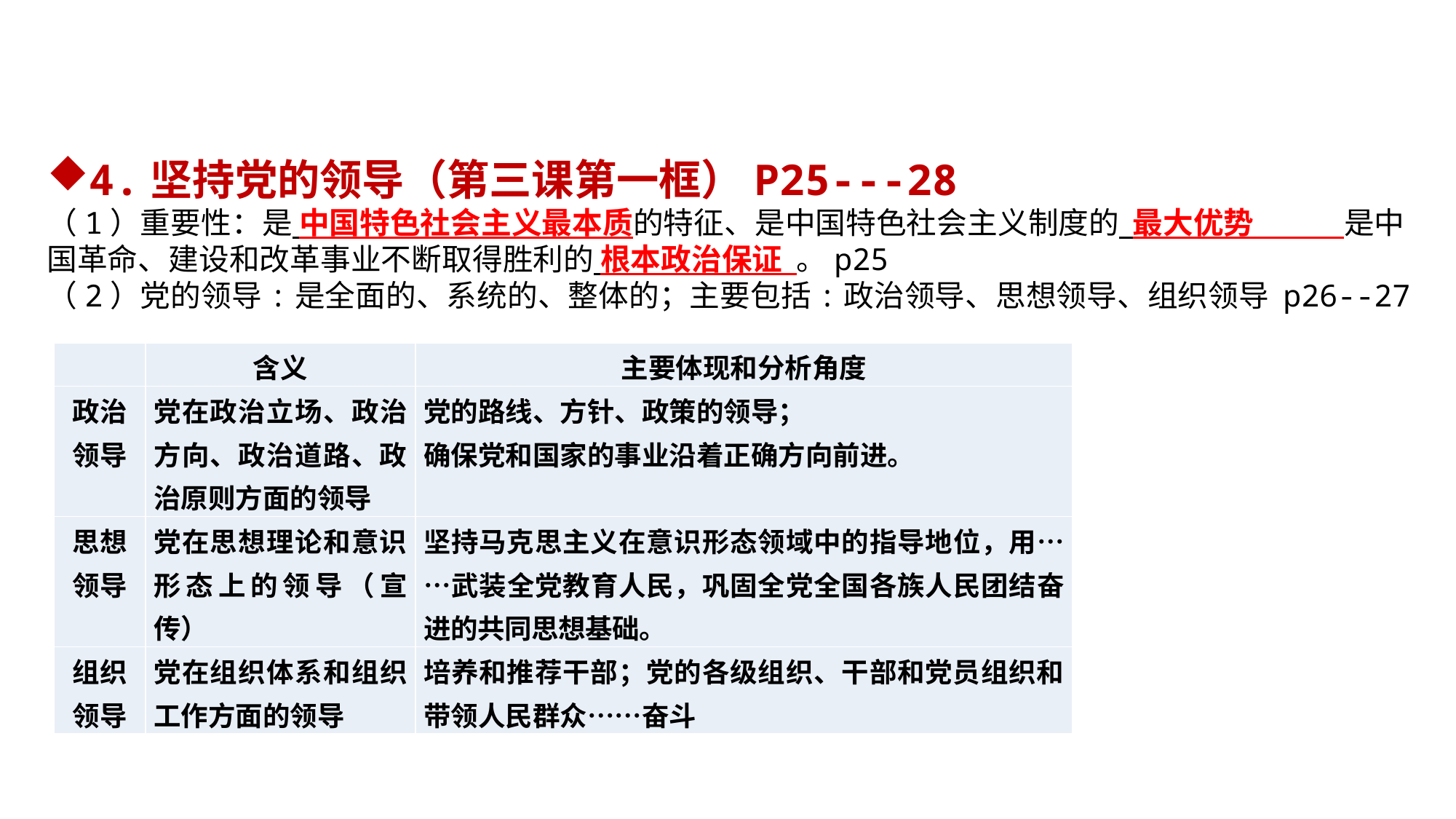

#
4.坚持党的领导（第三课第一框）P25---28
（1）重要性：是 中国特色社会主义最本质的特征、是中国特色社会主义制度的  最大优势             是中国革命、建设和改革事业不断取得胜利的 根本政治保证  。p25
（2）党的领导:是全面的、系统的、整体的；主要包括:政治领导、思想领导、组织领导 p26--27

|  | 含义 | 主要体现和分析角度 |
| --- | --- | --- |
| 政治领导 | 党在政治立场、政治方向、政治道路、政治原则方面的领导 | 党的路线、方针、政策的领导； 确保党和国家的事业沿着正确方向前进。 |
| 思想领导 | 党在思想理论和意识形态上的领导（宣传） | 坚持马克思主义在意识形态领域中的指导地位，用……武装全党教育人民，巩固全党全国各族人民团结奋进的共同思想基础。 |
| 组织领导 | 党在组织体系和组织工作方面的领导 | 培养和推荐干部；党的各级组织、干部和党员组织和带领人民群众……奋斗 |